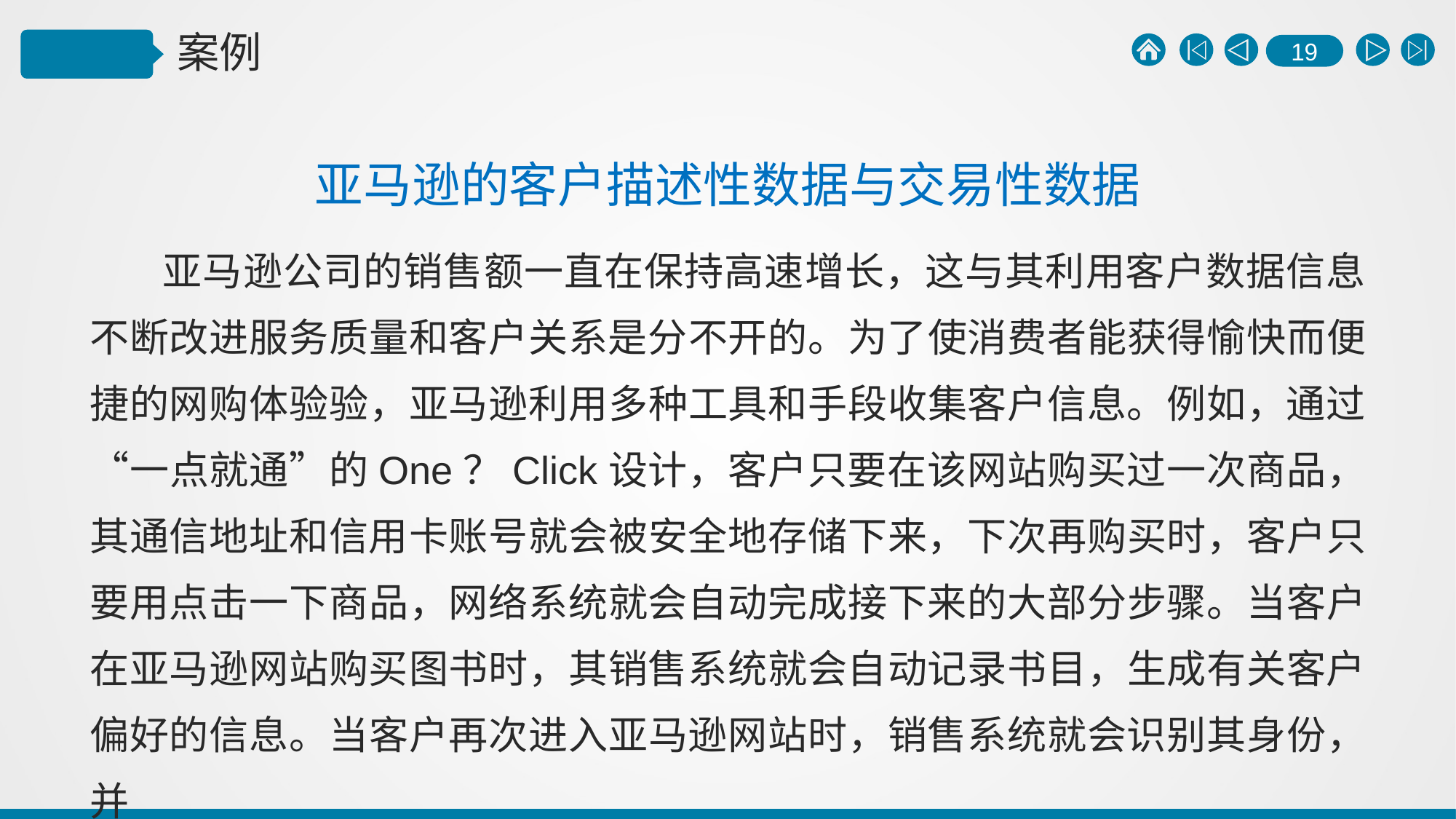

亚马逊的客户描述性数据与交易性数据
亚马逊公司的销售额一直在保持高速增长，这与其利用客户数据信息不断改进服务质量和客户关系是分不开的。为了使消费者能获得愉快而便捷的网购体验验，亚马逊利用多种工具和手段收集客户信息。例如，通过“一点就通”的One？Click设计，客户只要在该网站购买过一次商品，其通信地址和信用卡账号就会被安全地存储下来，下次再购买时，客户只要用点击一下商品，网络系统就会自动完成接下来的大部分步骤。当客户在亚马逊网站购买图书时，其销售系统就会自动记录书目，生成有关客户偏好的信息。当客户再次进入亚马逊网站时，销售系统就会识别其身份，并